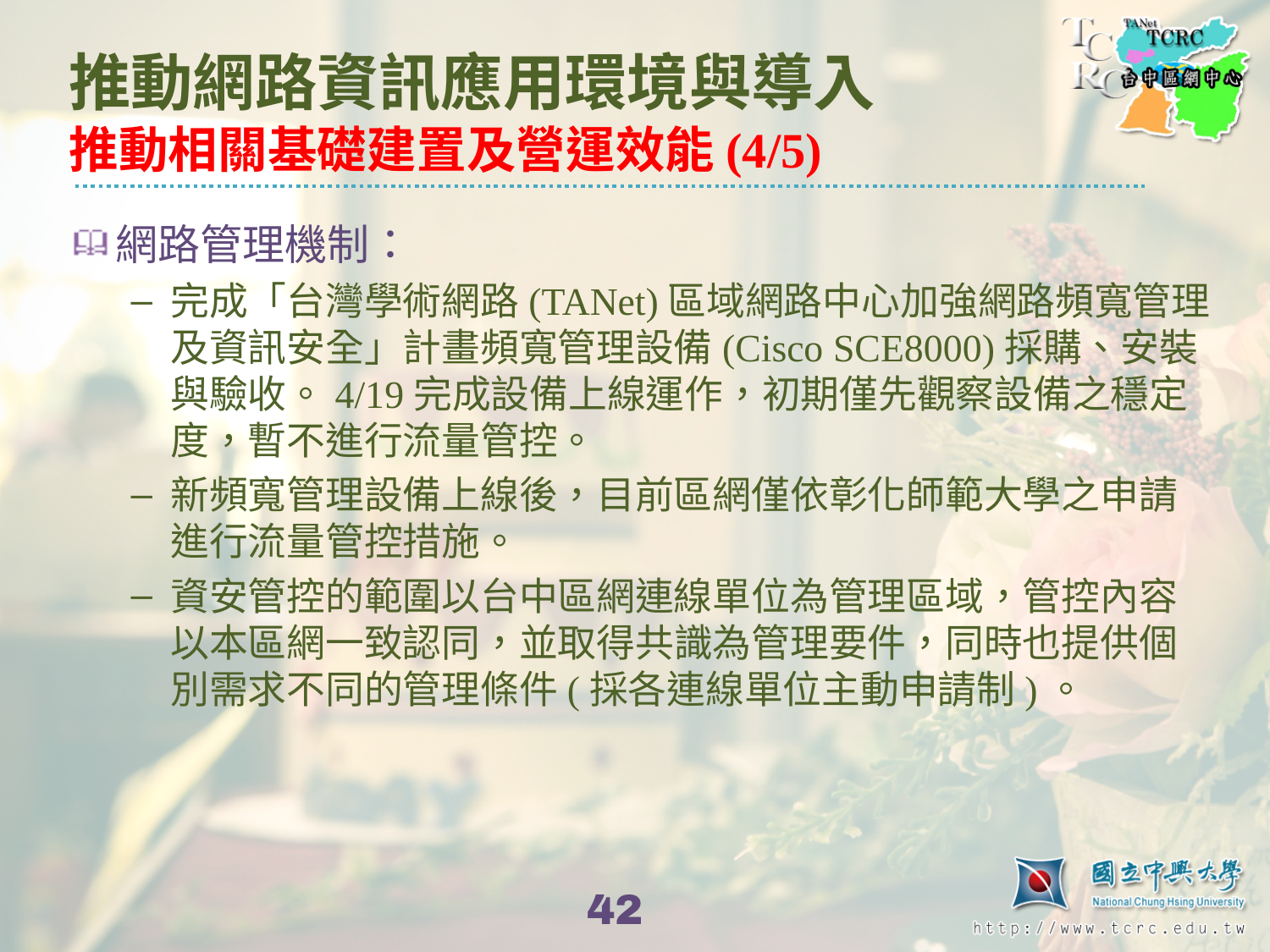

# 推動網路資訊應用環境與導入 推動相關基礎建置及營運效能(4/5)
網路管理機制：
完成「台灣學術網路(TANet)區域網路中心加強網路頻寬管理及資訊安全」計畫頻寬管理設備(Cisco SCE8000)採購、安裝與驗收。4/19完成設備上線運作，初期僅先觀察設備之穩定度，暫不進行流量管控。
新頻寬管理設備上線後，目前區網僅依彰化師範大學之申請進行流量管控措施。
資安管控的範圍以台中區網連線單位為管理區域，管控內容以本區網一致認同，並取得共識為管理要件，同時也提供個別需求不同的管理條件(採各連線單位主動申請制)。